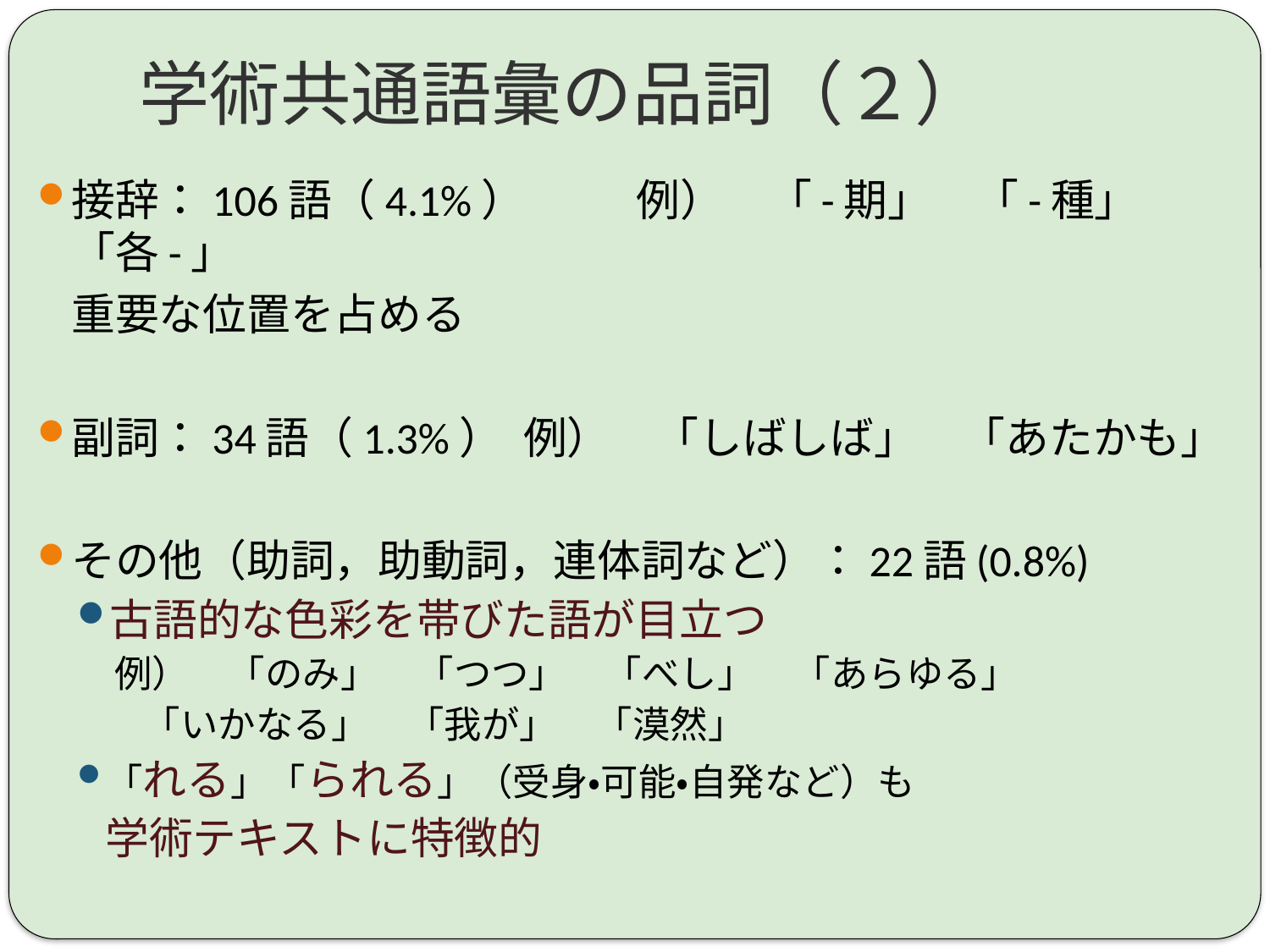

# 学術共通語彙の品詞（２）
接辞：106語（4.1%）	例）　「-期」　「-種」　「各-」
	重要な位置を占める

副詞：34語（1.3%）	例）　「しばしば」　「あたかも」

その他（助詞，助動詞，連体詞など）：22語(0.8%)
古語的な色彩を帯びた語が目立つ
　例）　「のみ」　「つつ」　「べし」　「あらゆる」
		　「いかなる」　「我が」　「漠然」
「れる」「られる」（受身・可能・自発など）も
	学術テキストに特徴的